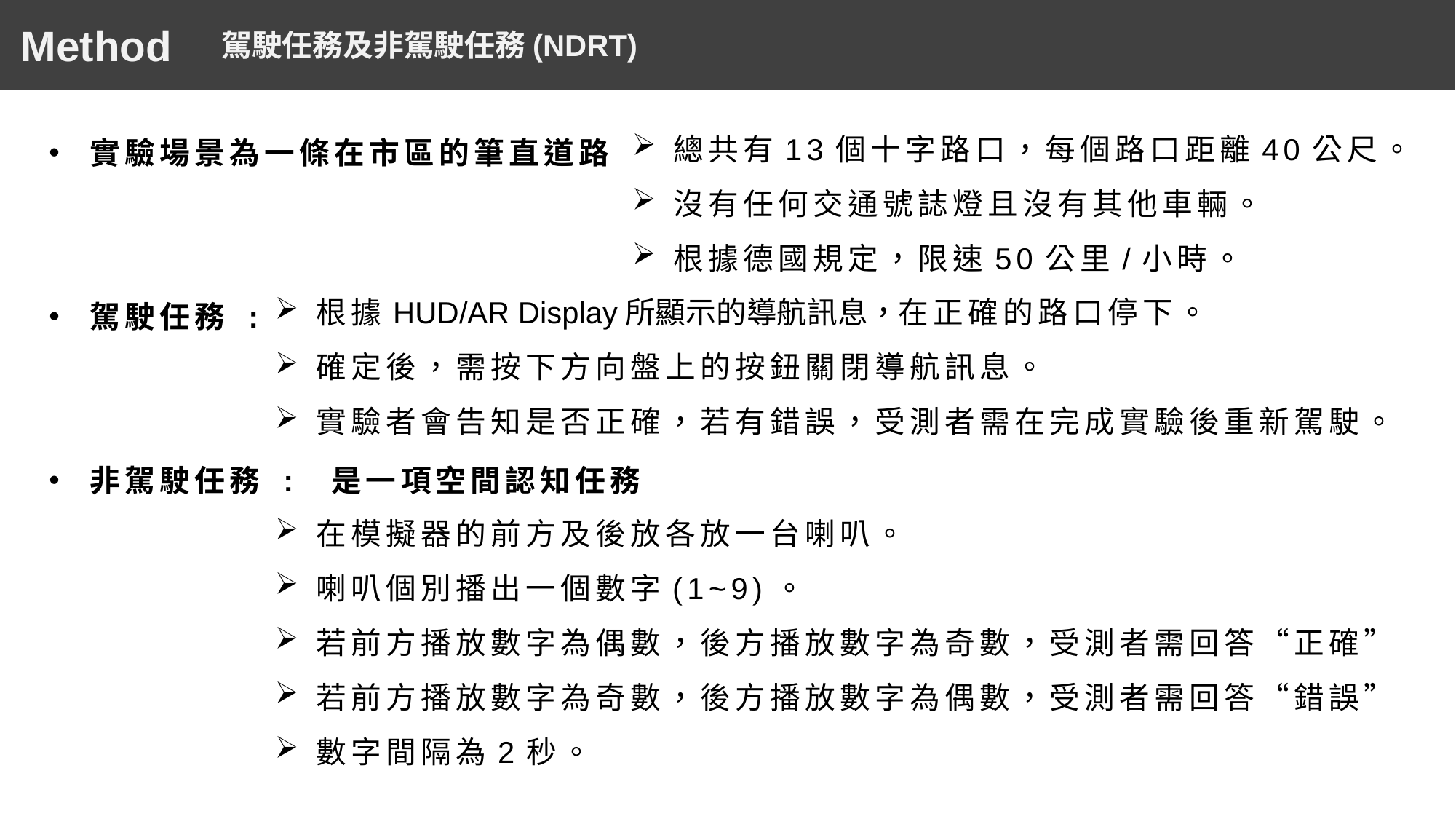

Method
駕駛任務及非駕駛任務(NDRT)
總共有13個十字路口，每個路口距離40公尺。
沒有任何交通號誌燈且沒有其他車輛。
根據德國規定，限速50公里/小時。
實驗場景為一條在市區的筆直道路

駕駛任務 :

非駕駛任務 :  是一項空間認知任務
根據HUD/AR Display所顯示的導航訊息，在正確的路口停下。
確定後，需按下方向盤上的按鈕關閉導航訊息。
實驗者會告知是否正確，若有錯誤，受測者需在完成實驗後重新駕駛。
在模擬器的前方及後放各放一台喇叭。
喇叭個別播出一個數字(1~9)。
若前方播放數字為偶數，後方播放數字為奇數，受測者需回答“正確”
若前方播放數字為奇數，後方播放數字為偶數，受測者需回答“錯誤”
數字間隔為2秒。